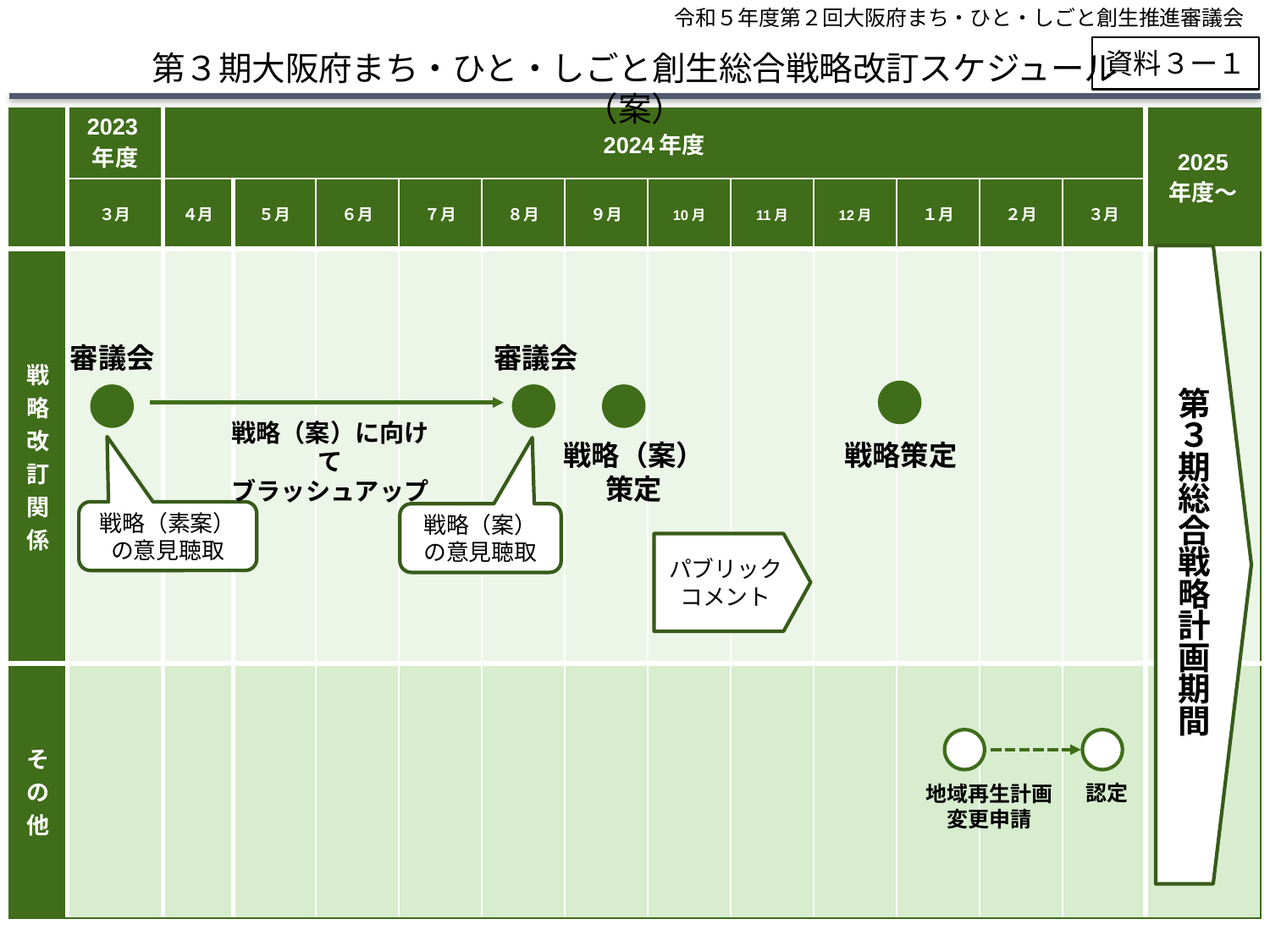

令和５年度第２回大阪府まち・ひと・しごと創生推進審議会
資料３ー１
第３期大阪府まち・ひと・しごと創生総合戦略改訂スケジュール（案）
|  | 2023年度 | 2024年度 |  |  |  |  |  |  |  |  |  |  |  | 2025 年度～ |
| --- | --- | --- | --- | --- | --- | --- | --- | --- | --- | --- | --- | --- | --- | --- |
|  | ３月 | ４月 | ５月 | ６月 | ７月 | ８月 | ９月 | 10月 | 11月 | 12月 | １月 | ２月 | ３月 |  |
| 戦略改訂関係 |  |  |  |  |  |  |  |  |  |  |  |  |  |  |
| その他 |  |  |  |  |  |  |  |  |  |  |  |  |  |  |
第３期総合戦略計画期間
審議会
審議会

戦略（案）に向けて
ブラッシュアップ
戦略策定
戦略（案）
策定
戦略（素案）
の意見聴取
戦略（案）
の意見聴取
パブリック
コメント

認定
地域再生計画
変更申請